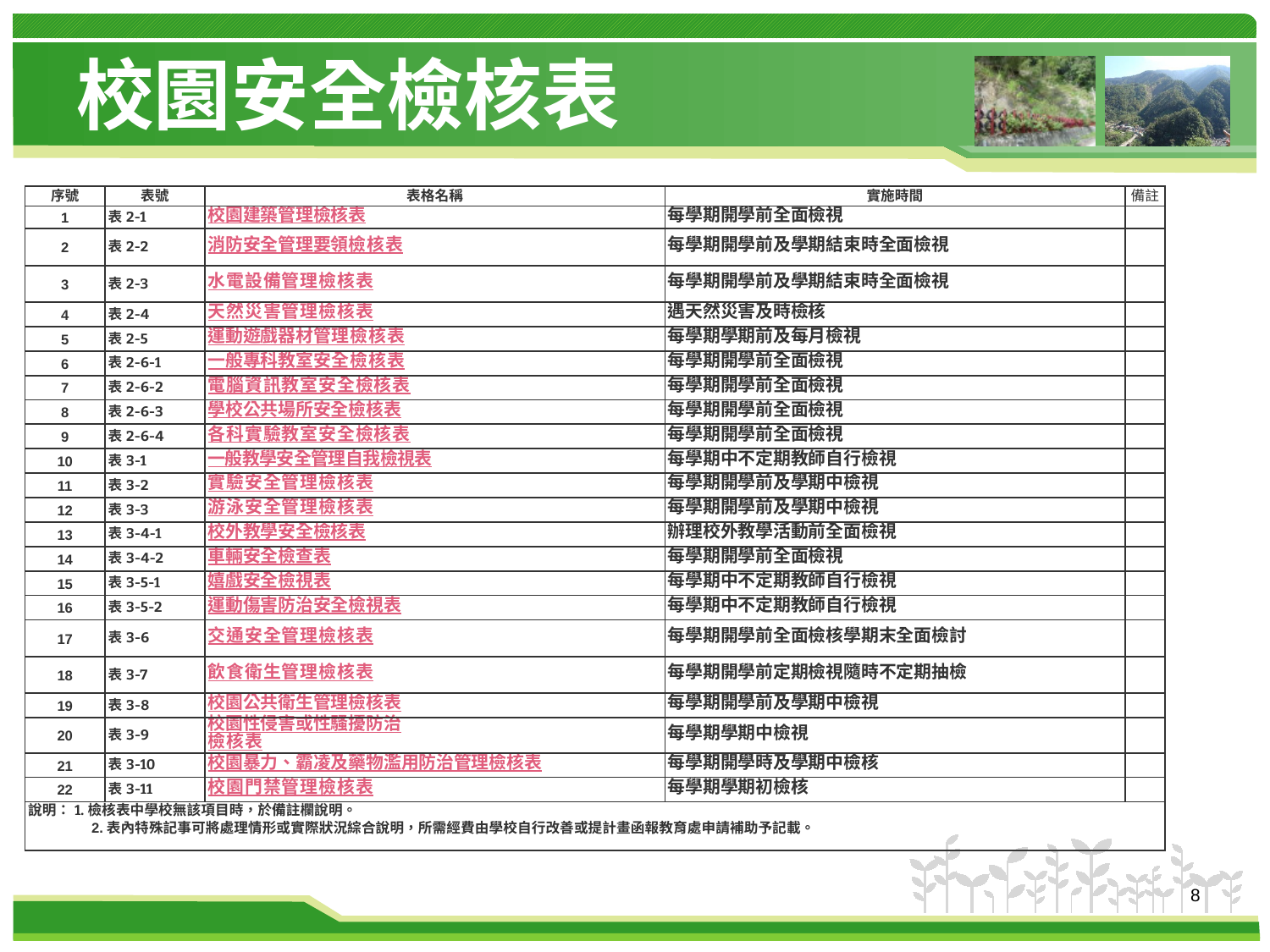

# 校園安全檢核表
| 序號 | 表號 | 表格名稱 | 實施時間 | 備註 |
| --- | --- | --- | --- | --- |
| 1 | 表2-1 | 校園建築管理檢核表 | 每學期開學前全面檢視 |  |
| 2 | 表2-2 | 消防安全管理要領檢核表 | 每學期開學前及學期結束時全面檢視 |  |
| 3 | 表2-3 | 水電設備管理檢核表 | 每學期開學前及學期結束時全面檢視 |  |
| 4 | 表2-4 | 天然災害管理檢核表 | 遇天然災害及時檢核 |  |
| 5 | 表2-5 | 運動遊戲器材管理檢核表 | 每學期學期前及每月檢視 |  |
| 6 | 表2-6-1 | 一般專科教室安全檢核表 | 每學期開學前全面檢視 |  |
| 7 | 表2-6-2 | 電腦資訊教室安全檢核表 | 每學期開學前全面檢視 |  |
| 8 | 表2-6-3 | 學校公共場所安全檢核表 | 每學期開學前全面檢視 |  |
| 9 | 表2-6-4 | 各科實驗教室安全檢核表 | 每學期開學前全面檢視 |  |
| 10 | 表3-1 | 一般教學安全管理自我檢視表 | 每學期中不定期教師自行檢視 |  |
| 11 | 表3-2 | 實驗安全管理檢核表 | 每學期開學前及學期中檢視 |  |
| 12 | 表3-3 | 游泳安全管理檢核表 | 每學期開學前及學期中檢視 |  |
| 13 | 表3-4-1 | 校外教學安全檢核表 | 辦理校外教學活動前全面檢視 |  |
| 14 | 表3-4-2 | 車輛安全檢查表 | 每學期開學前全面檢視 |  |
| 15 | 表3-5-1 | 嬉戲安全檢視表 | 每學期中不定期教師自行檢視 |  |
| 16 | 表3-5-2 | 運動傷害防治安全檢視表 | 每學期中不定期教師自行檢視 |  |
| 17 | 表3-6 | 交通安全管理檢核表 | 每學期開學前全面檢核學期末全面檢討 |  |
| 18 | 表3-7 | 飲食衛生管理檢核表 | 每學期開學前定期檢視隨時不定期抽檢 |  |
| 19 | 表3-8 | 校園公共衛生管理檢核表 | 每學期開學前及學期中檢視 |  |
| 20 | 表3-9 | 校園性侵害或性騷擾防治 檢核表 | 每學期學期中檢視 |  |
| 21 | 表3-10 | 校園暴力、霸凌及藥物濫用防治管理檢核表 | 每學期開學時及學期中檢核 |  |
| 22 | 表3-11 | 校園門禁管理檢核表 | 每學期學期初檢核 |  |
| 說明：1.檢核表中學校無該項目時，於備註欄說明。 2.表內特殊記事可將處理情形或實際狀況綜合說明，所需經費由學校自行改善或提計畫函報教育處申請補助予記載。 |  |  |  |  |
8